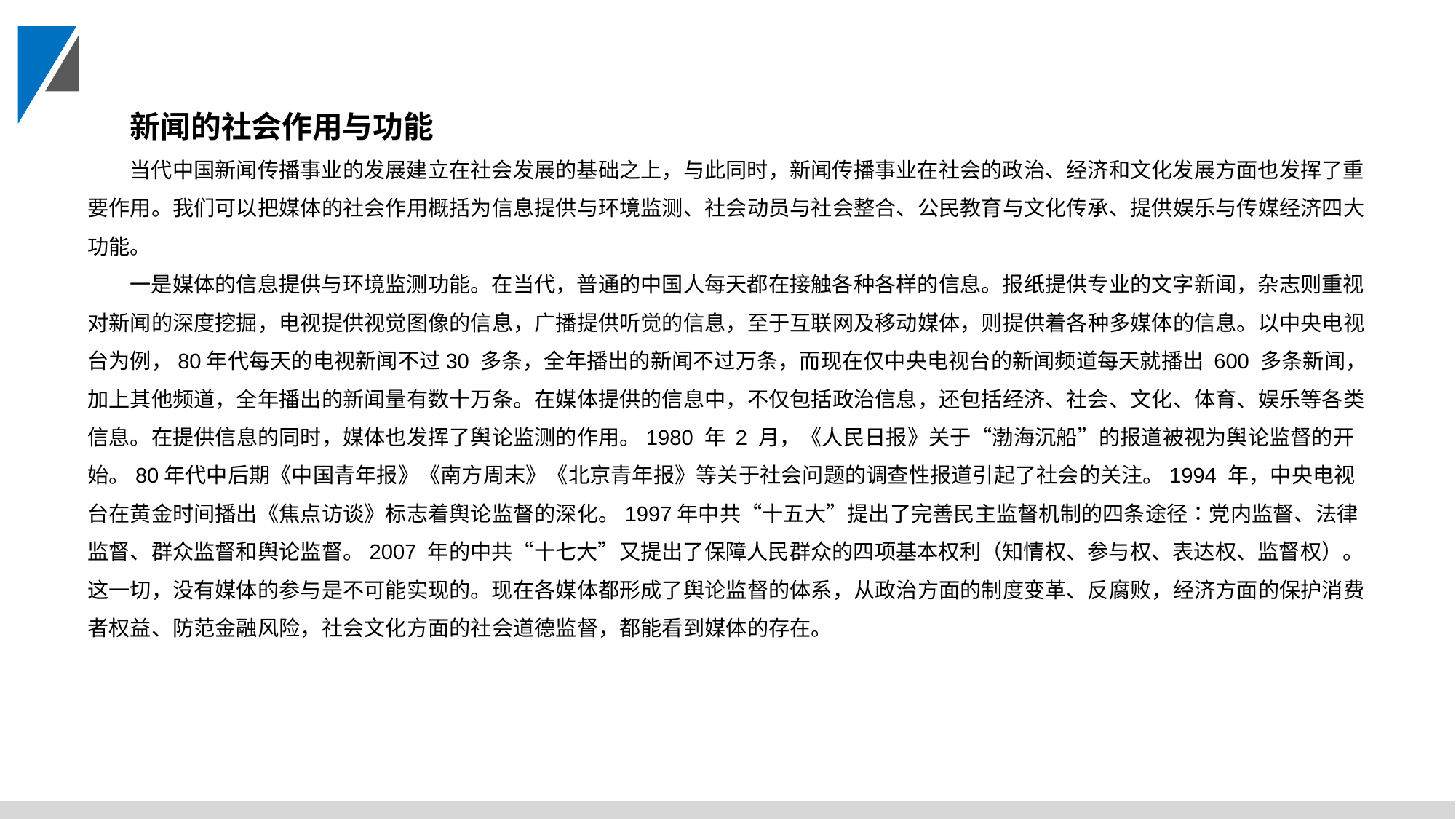

新闻的社会作用与功能
当代中国新闻传播事业的发展建立在社会发展的基础之上，与此同时，新闻传播事业在社会的政治、经济和文化发展方面也发挥了重要作用。我们可以把媒体的社会作用概括为信息提供与环境监测、社会动员与社会整合、公民教育与文化传承、提供娱乐与传媒经济四大功能。
一是媒体的信息提供与环境监测功能。在当代，普通的中国人每天都在接触各种各样的信息。报纸提供专业的文字新闻，杂志则重视对新闻的深度挖掘，电视提供视觉图像的信息，广播提供听觉的信息，至于互联网及移动媒体，则提供着各种多媒体的信息。以中央电视台为例，80年代每天的电视新闻不过30 多条，全年播出的新闻不过万条，而现在仅中央电视台的新闻频道每天就播出 600 多条新闻，加上其他频道，全年播出的新闻量有数十万条。在媒体提供的信息中，不仅包括政治信息，还包括经济、社会、文化、体育、娱乐等各类信息。在提供信息的同时，媒体也发挥了舆论监测的作用。1980 年 2 月，《人民日报》关于“渤海沉船”的报道被视为舆论监督的开始。80年代中后期《中国青年报》《南方周末》《北京青年报》等关于社会问题的调查性报道引起了社会的关注。1994 年，中央电视台在黄金时间播出《焦点访谈》标志着舆论监督的深化。1997年中共“十五大”提出了完善民主监督机制的四条途径∶党内监督、法律监督、群众监督和舆论监督。2007 年的中共“十七大”又提出了保障人民群众的四项基本权利（知情权、参与权、表达权、监督权）。这一切，没有媒体的参与是不可能实现的。现在各媒体都形成了舆论监督的体系，从政治方面的制度变革、反腐败，经济方面的保护消费者权益、防范金融风险，社会文化方面的社会道德监督，都能看到媒体的存在。